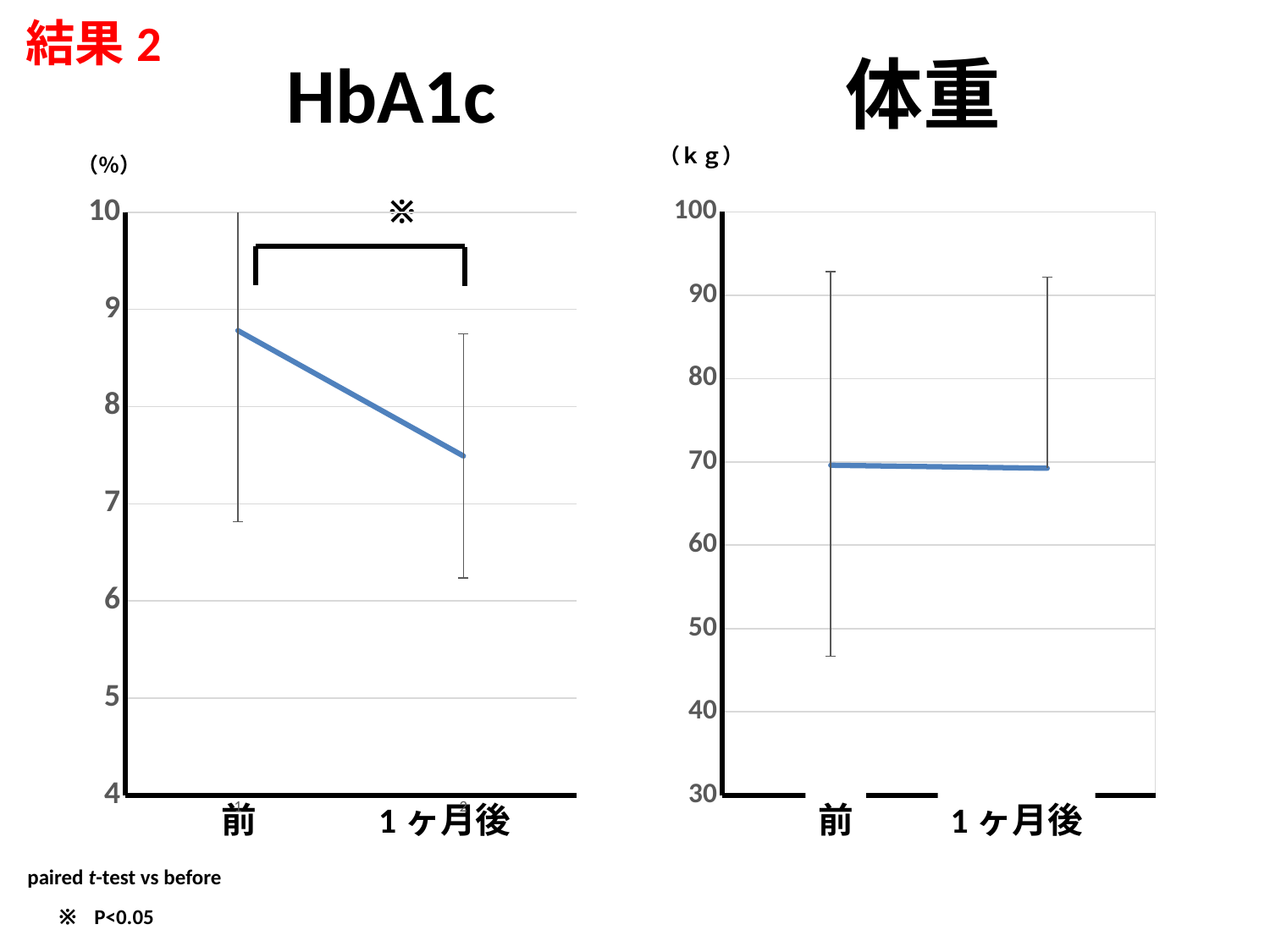

結果2
HbA1c
体重
（ｋｇ）
（％）

### Chart

| Category |  |
|---|---|
※

### Chart

| Category |  |
|---|---|
前
1ヶ月後
前
1ヶ月後
paired t-test vs before
※
P<0.05